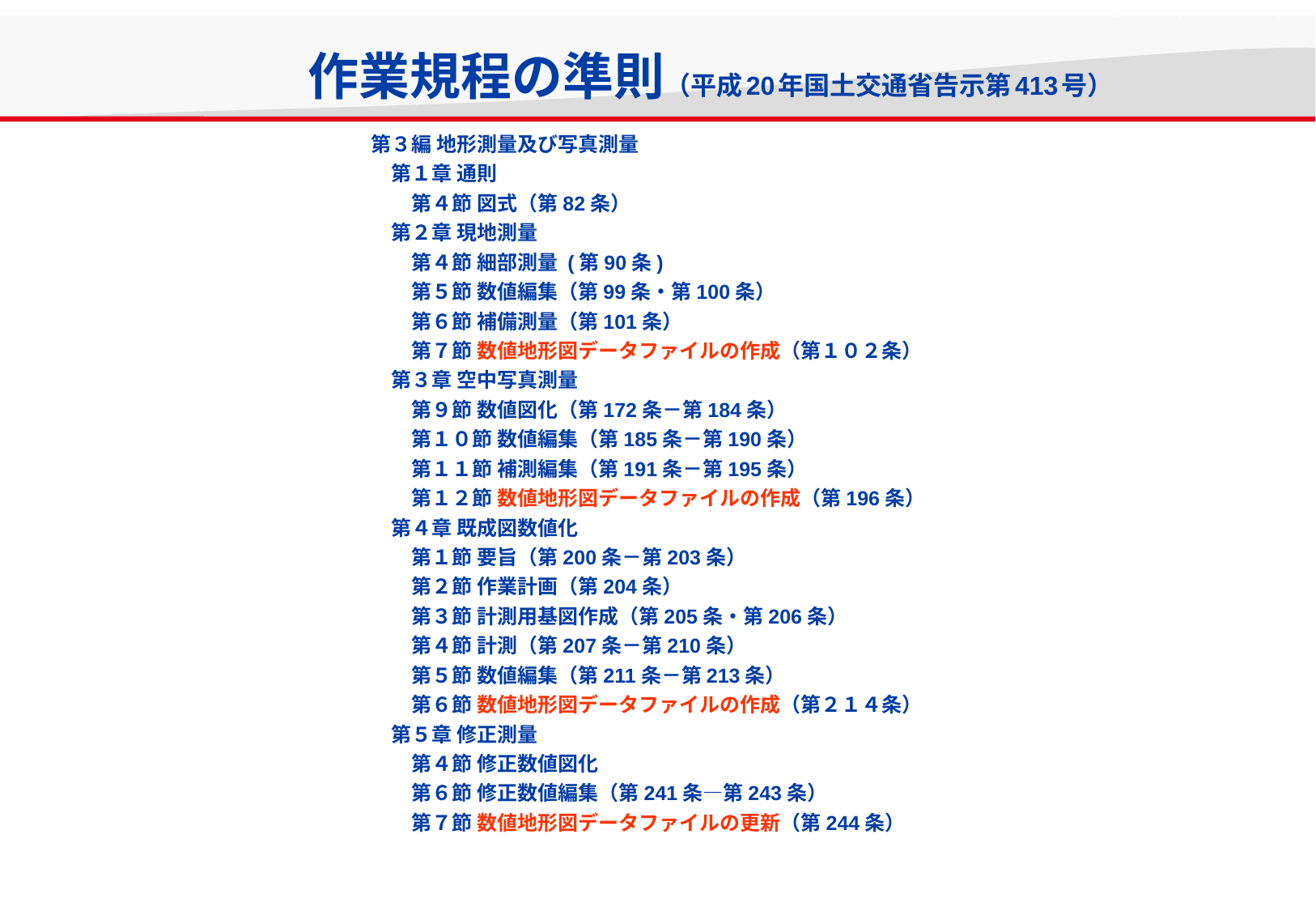

作業規程の準則（平成20年国土交通省告示第413号）
第３編 地形測量及び写真測量
　第１章 通則
　　第４節 図式（第82条）
　第２章 現地測量
　　第４節 細部測量 (第90条)
　　第５節 数値編集（第99条・第100条）
　　第６節 補備測量（第101条）
　　第７節 数値地形図データファイルの作成（第１０２条）
　第３章 空中写真測量
　　第９節 数値図化（第172条－第184条）
　　第１０節 数値編集（第185条－第190条）
　　第１１節 補測編集（第191条－第195条）
　　第１２節 数値地形図データファイルの作成（第196条）
　第４章 既成図数値化
　　第１節 要旨（第200条－第203条）
　　第２節 作業計画（第204条）
　　第３節 計測用基図作成（第205条・第206条）
　　第４節 計測（第207条－第210条）
　　第５節 数値編集（第211条－第213条）
　　第６節 数値地形図データファイルの作成（第２１４条）
　第５章 修正測量
　　第４節 修正数値図化
　　第６節 修正数値編集（第241条―第243条）
　　第７節 数値地形図データファイルの更新（第244条）